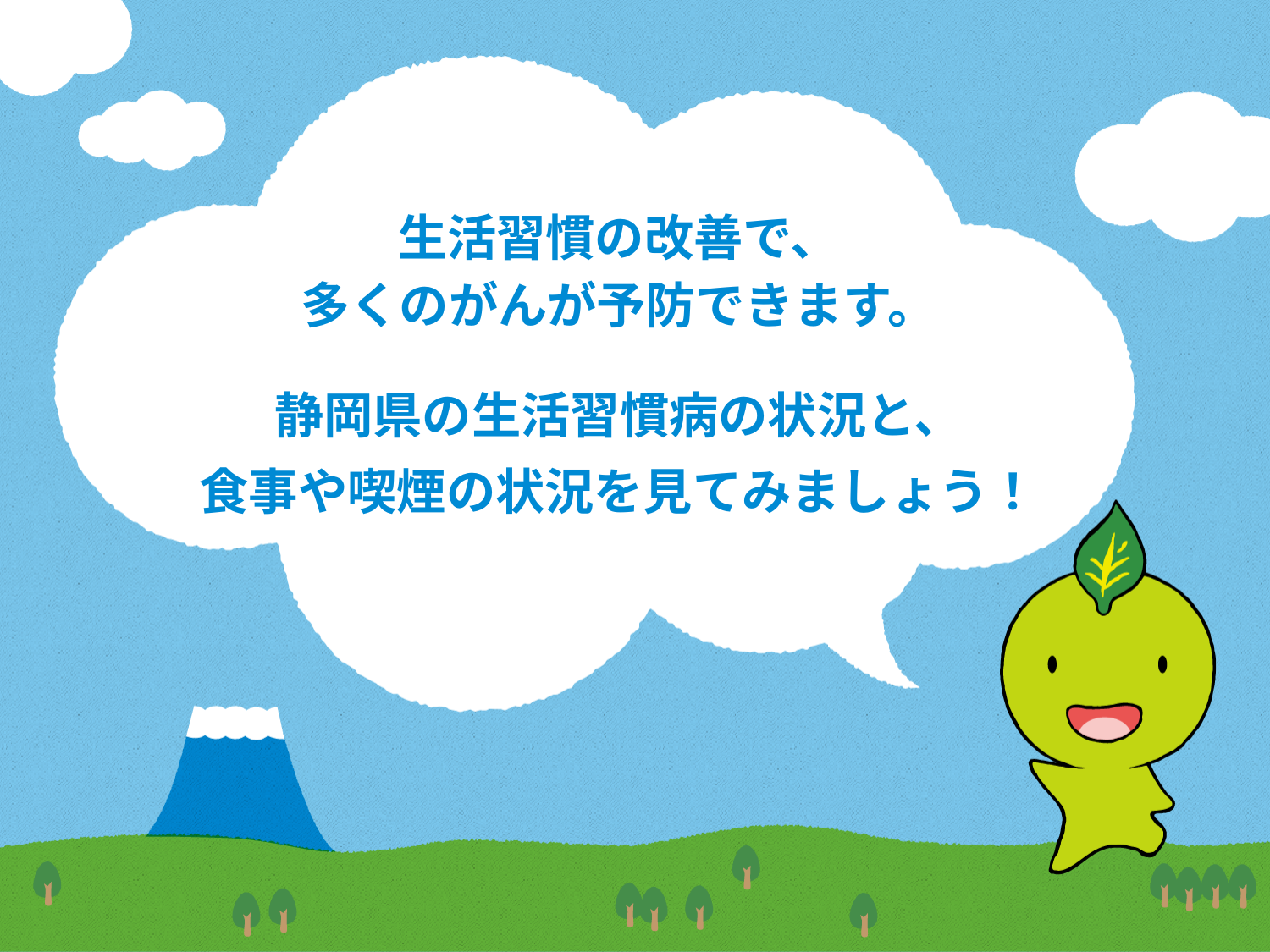

生活習慣の改善で、
多くのがんが予防できます。
静岡県の生活習慣病の状況と、
食事や喫煙の状況を見てみましょう！